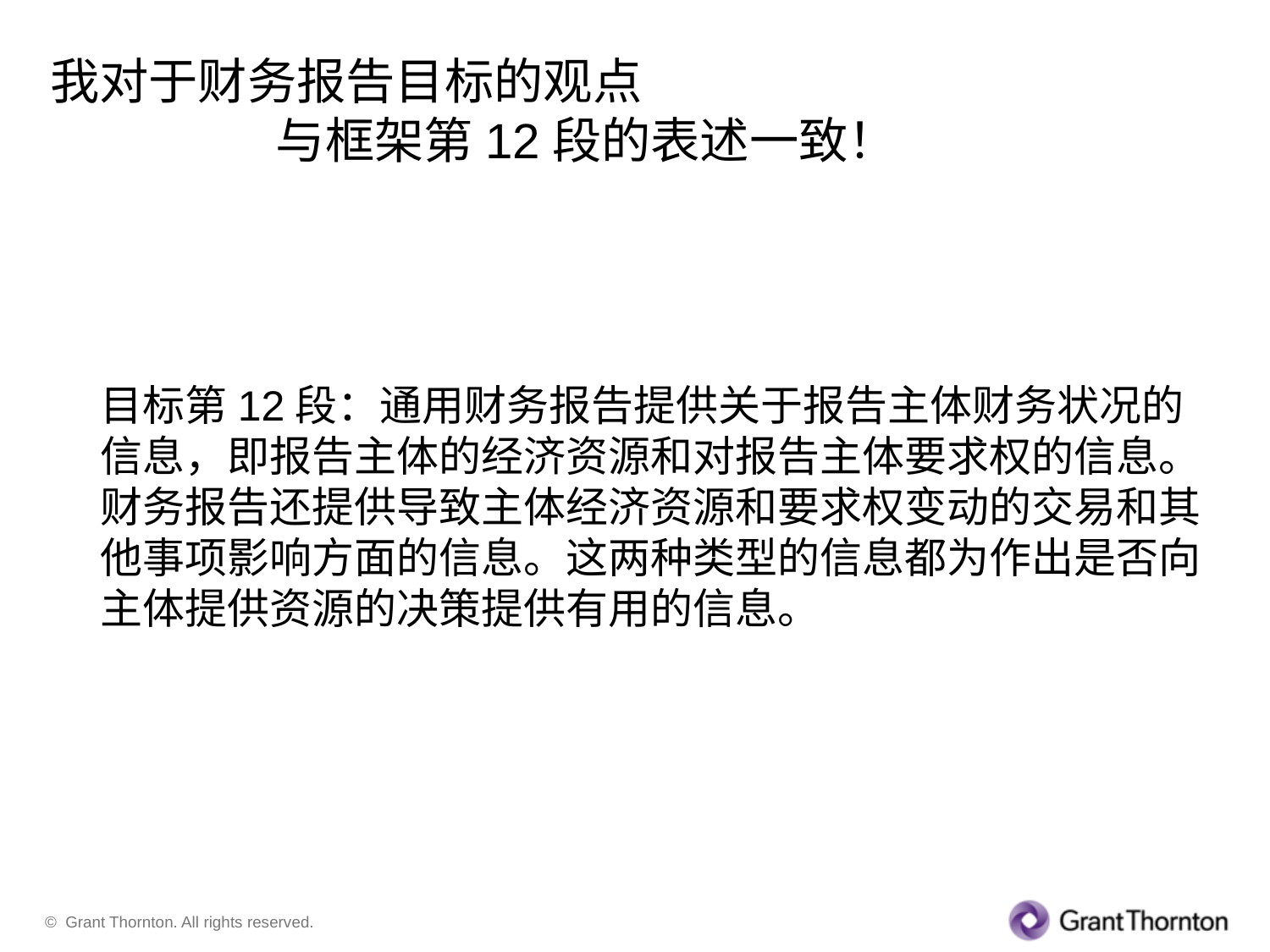

# 我对于财务报告目标的观点 与框架第12段的表述一致！

目标第12段：通用财务报告提供关于报告主体财务状况的信息，即报告主体的经济资源和对报告主体要求权的信息。财务报告还提供导致主体经济资源和要求权变动的交易和其他事项影响方面的信息。这两种类型的信息都为作出是否向主体提供资源的决策提供有用的信息。